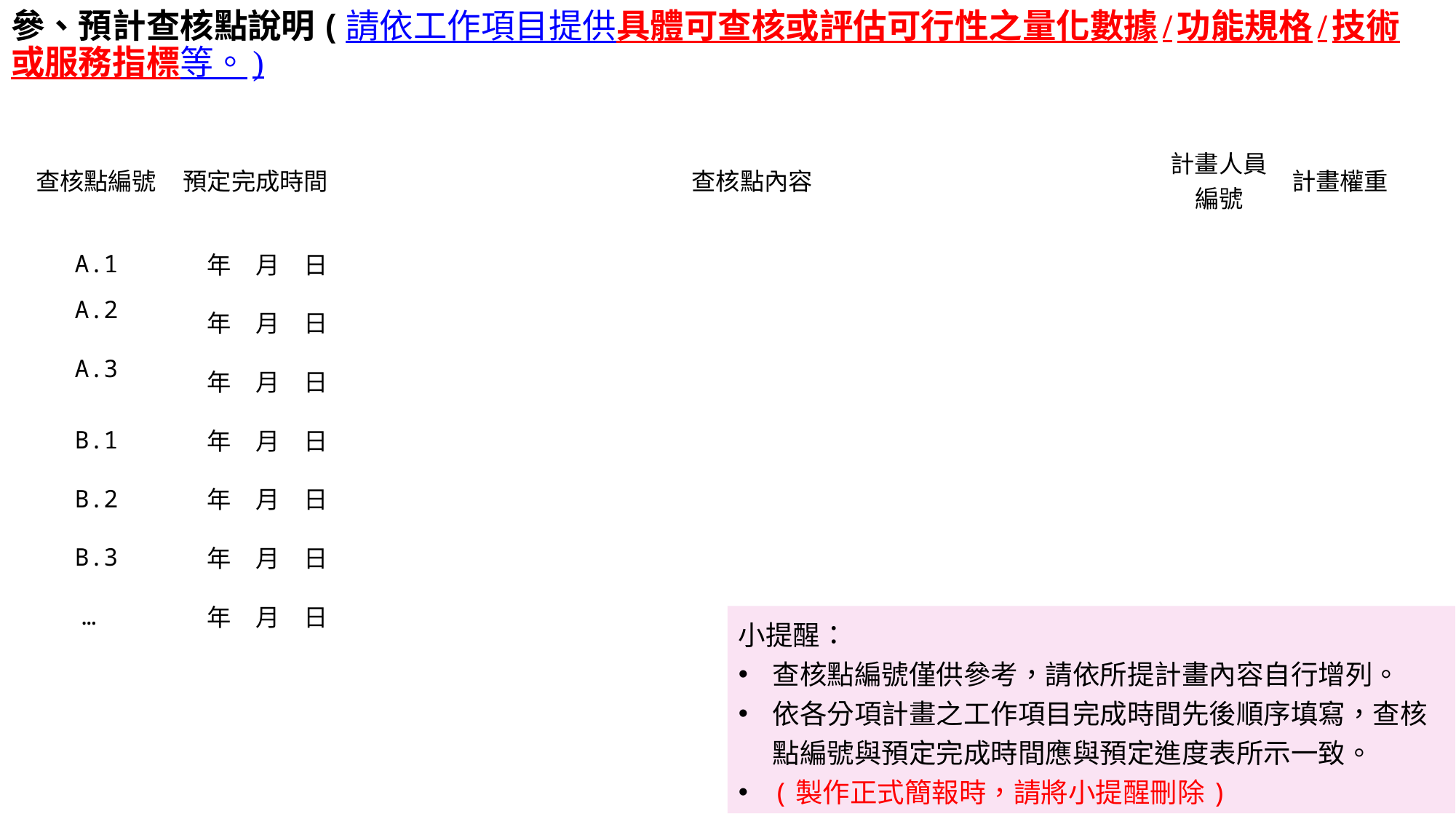

# 參、預計查核點說明(請依工作項目提供具體可查核或評估可行性之量化數據/功能規格/技術或服務指標等。)
| 查核點編號 | 預定完成時間 | 查核點內容 | 計畫人員編號 | 計畫權重 |
| --- | --- | --- | --- | --- |
| A.1 | 年　月　日 |  |  |  |
| A.2 | 年　月　日 |  |  |  |
| A.3 | 年　月　日 |  |  |  |
| B.1 | 年　月　日 |  |  |  |
| B.2 | 年　月　日 |  |  |  |
| B.3 | 年　月　日 |  |  |  |
| … | 年　月　日 |  |  |  |
小提醒：
查核點編號僅供參考，請依所提計畫內容自行增列。
依各分項計畫之工作項目完成時間先後順序填寫，查核點編號與預定完成時間應與預定進度表所示一致。
(製作正式簡報時，請將小提醒刪除)